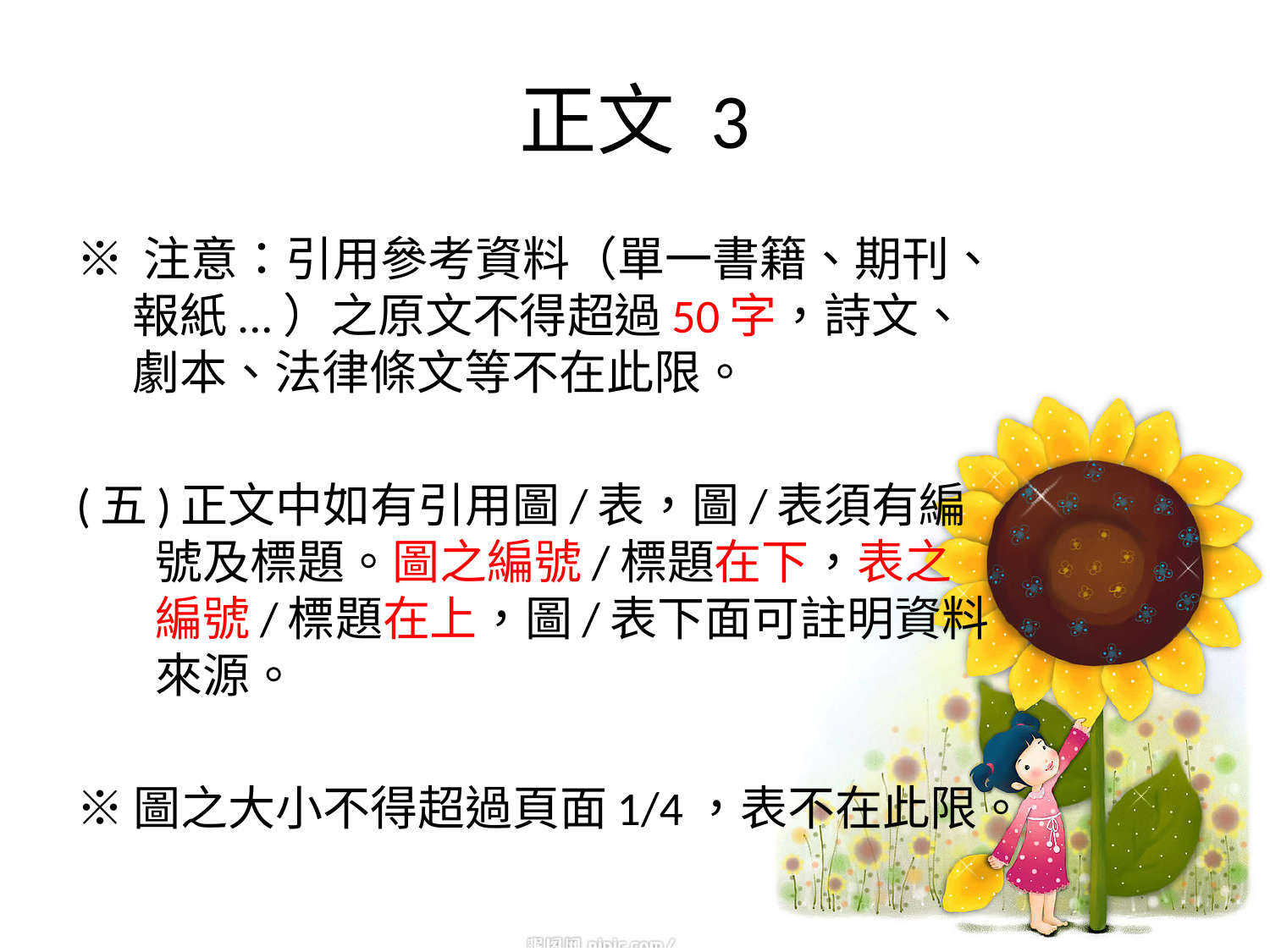

# 正文 3
※ 注意：引用參考資料（單一書籍、期刊、報紙...）之原文不得超過50字，詩文、劇本、法律條文等不在此限。

(五)正文中如有引用圖/表，圖/表須有編號及標題。圖之編號/標題在下，表之編號/標題在上，圖/表下面可註明資料來源。

※圖之大小不得超過頁面1/4，表不在此限。